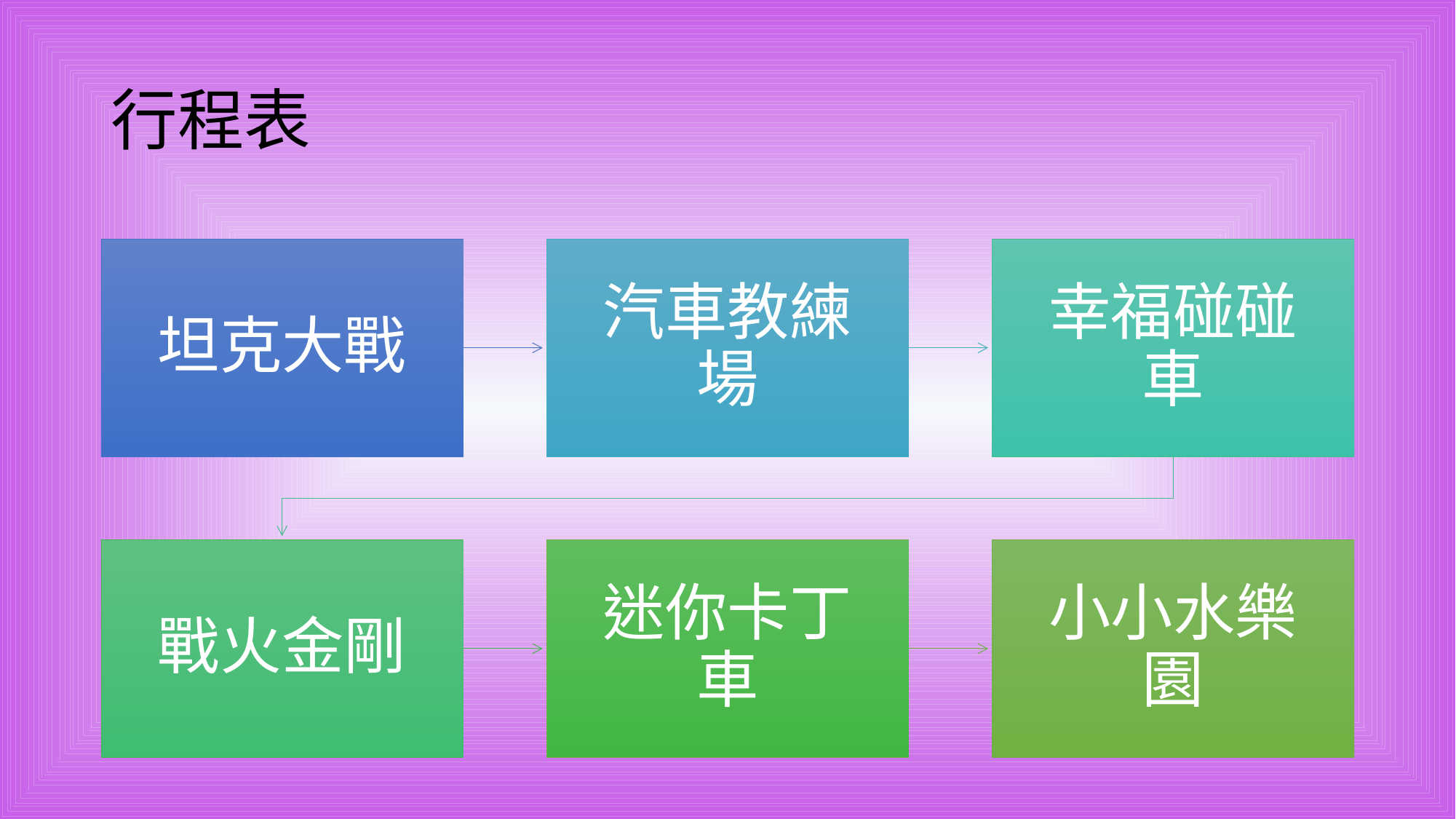

# 行程表

坦克大戰

汽車教練場

幸福碰碰車

戰火金剛

迷你卡丁車
小小水樂園